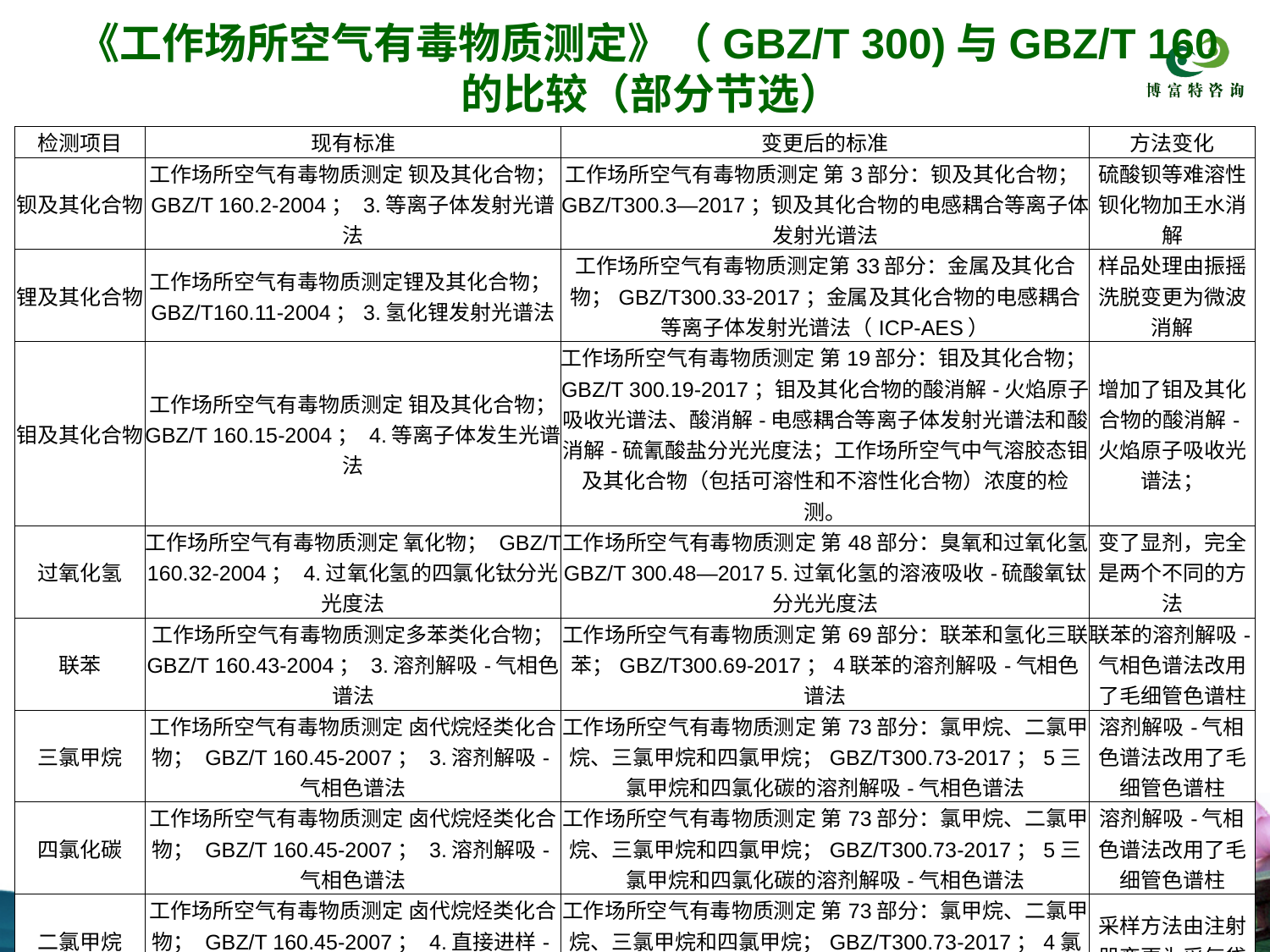

# 《工作场所空气有毒物质测定》（GBZ/T 300)与GBZ/T 160的比较（部分节选）
| 检测项目 | 现有标准 | 变更后的标准 | 方法变化 |
| --- | --- | --- | --- |
| 钡及其化合物 | 工作场所空气有毒物质测定 钡及其化合物； GBZ/T 160.2-2004； 3.等离子体发射光谱法 | 工作场所空气有毒物质测定 第3部分：钡及其化合物；GBZ/T300.3—2017；钡及其化合物的电感耦合等离子体发射光谱法 | 硫酸钡等难溶性钡化物加王水消解 |
| 锂及其化合物 | 工作场所空气有毒物质测定锂及其化合物；GBZ/T160.11-2004；3.氢化锂发射光谱法 | 工作场所空气有毒物质测定第33部分：金属及其化合物；GBZ/T300.33-2017；金属及其化合物的电感耦合等离子体发射光谱法（ICP-AES） | 样品处理由振摇洗脱变更为微波消解 |
| 钼及其化合物 | 工作场所空气有毒物质测定 钼及其化合物； GBZ/T 160.15-2004； 4.等离子体发生光谱法 | 工作场所空气有毒物质测定 第19部分：钼及其化合物；GBZ/T 300.19-2017；钼及其化合物的酸消解-火焰原子吸收光谱法、酸消解-电感耦合等离子体发射光谱法和酸消解-硫氰酸盐分光光度法；工作场所空气中气溶胶态钼及其化合物（包括可溶性和不溶性化合物）浓度的检测。 | 增加了钼及其化合物的酸消解-火焰原子吸收光谱法； |
| 过氧化氢 | 工作场所空气有毒物质测定 氧化物； GBZ/T 160.32-2004； 4.过氧化氢的四氯化钛分光光度法 | 工作场所空气有毒物质测定 第48部分：臭氧和过氧化氢 GBZ/T 300.48—2017 5.过氧化氢的溶液吸收-硫酸氧钛分光光度法 | 变了显剂，完全是两个不同的方法 |
| 联苯 | 工作场所空气有毒物质测定多苯类化合物； GBZ/T 160.43-2004； 3.溶剂解吸-气相色谱法 | 工作场所空气有毒物质测定 第69部分：联苯和氢化三联苯；GBZ/T300.69-2017；4联苯的溶剂解吸-气相色谱法 | 联苯的溶剂解吸-气相色谱法改用了毛细管色谱柱 |
| 三氯甲烷 | 工作场所空气有毒物质测定 卤代烷烃类化合物； GBZ/T 160.45-2007； 3.溶剂解吸-气相色谱法 | 工作场所空气有毒物质测定 第73部分：氯甲烷、二氯甲烷、三氯甲烷和四氯甲烷；GBZ/T300.73-2017；5三氯甲烷和四氯化碳的溶剂解吸-气相色谱法 | 溶剂解吸-气相色谱法改用了毛细管色谱柱 |
| 四氯化碳 | 工作场所空气有毒物质测定 卤代烷烃类化合物； GBZ/T 160.45-2007； 3.溶剂解吸-气相色谱法 | 工作场所空气有毒物质测定 第73部分：氯甲烷、二氯甲烷、三氯甲烷和四氯甲烷；GBZ/T300.73-2017；5三氯甲烷和四氯化碳的溶剂解吸-气相色谱法 | 溶剂解吸-气相色谱法改用了毛细管色谱柱 |
| 二氯甲烷 | 工作场所空气有毒物质测定 卤代烷烃类化合物； GBZ/T 160.45-2007； 4.直接进样-气相色谱法 | 工作场所空气有毒物质测定 第73部分：氯甲烷、二氯甲烷、三氯甲烷和四氯甲烷；GBZ/T300.73-2017；4氯甲烷和二氯甲烷的直接进样-气相色谱法 | 采样方法由注射器变更为采气袋 |